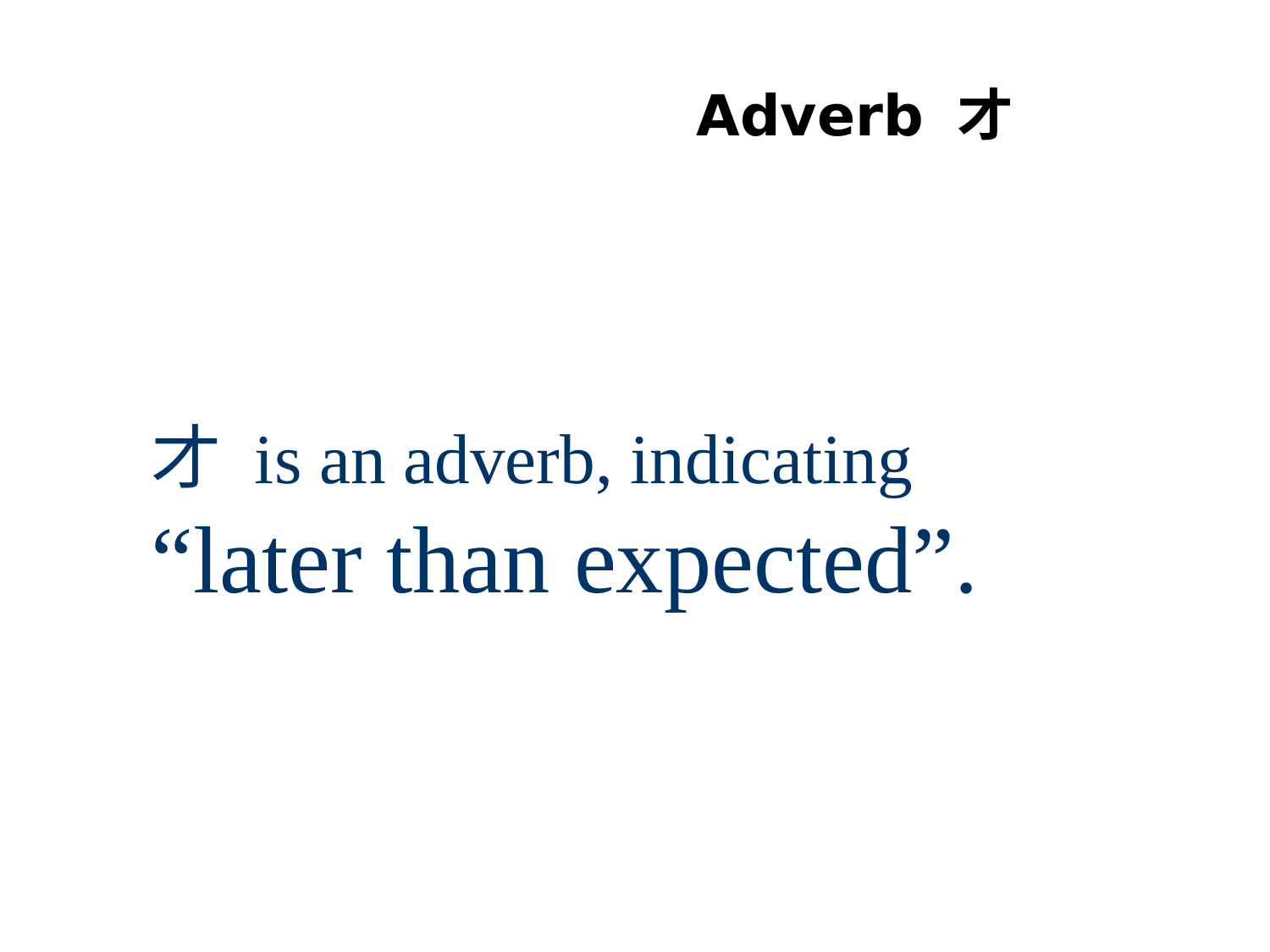

# Adverb 才
才 is an adverb, indicating
“later than expected”.